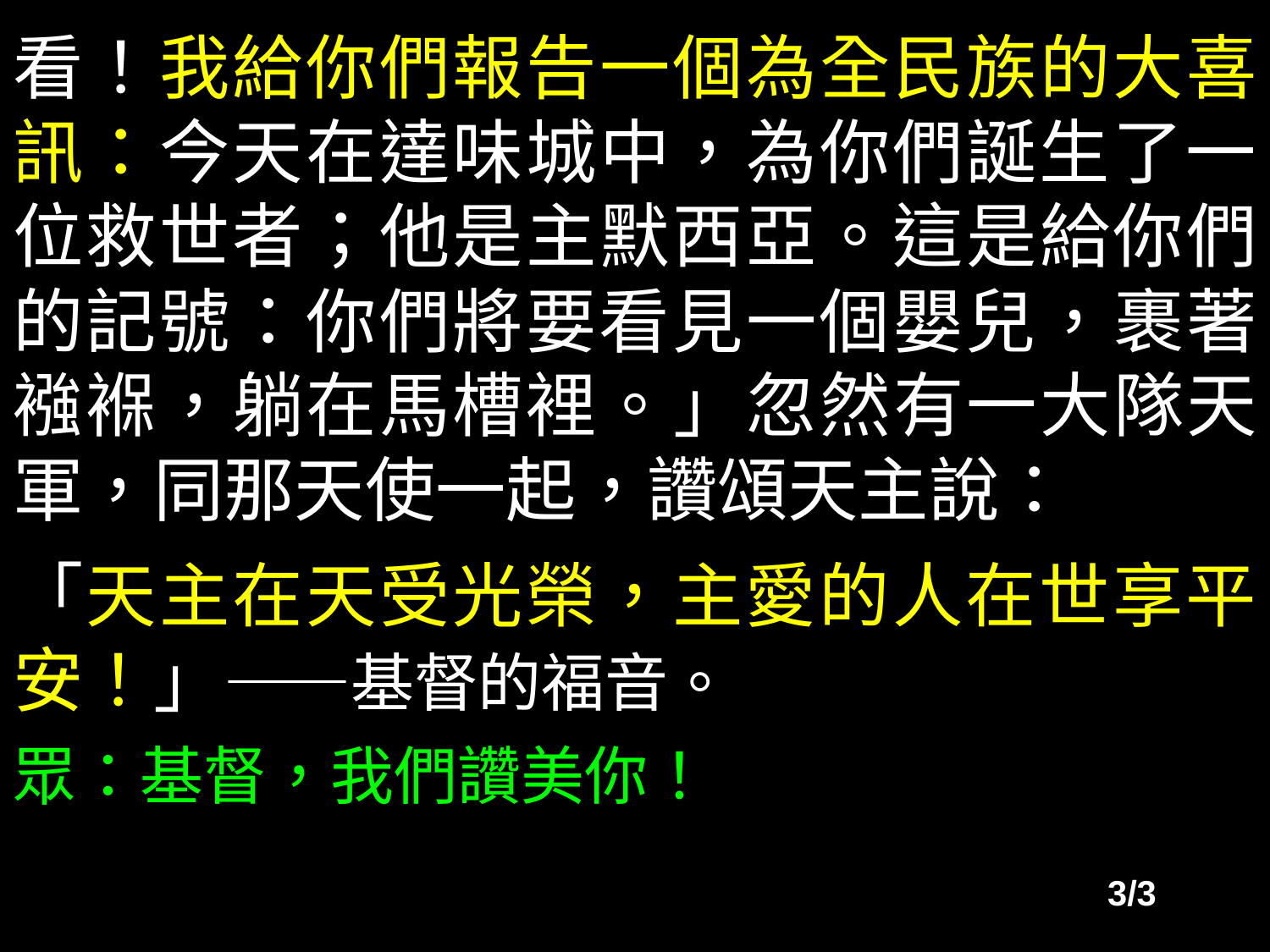

看！我給你們報告一個為全民族的大喜訊：今天在達味城中，為你們誕生了一位救世者；他是主默西亞。這是給你們的記號：你們將要看見一個嬰兒，裹著襁褓，躺在馬槽裡。」忽然有一大隊天軍，同那天使一起，讚頌天主說：
「天主在天受光榮，主愛的人在世享平安！」——基督的福音。
眾：基督，我們讚美你！

3/3